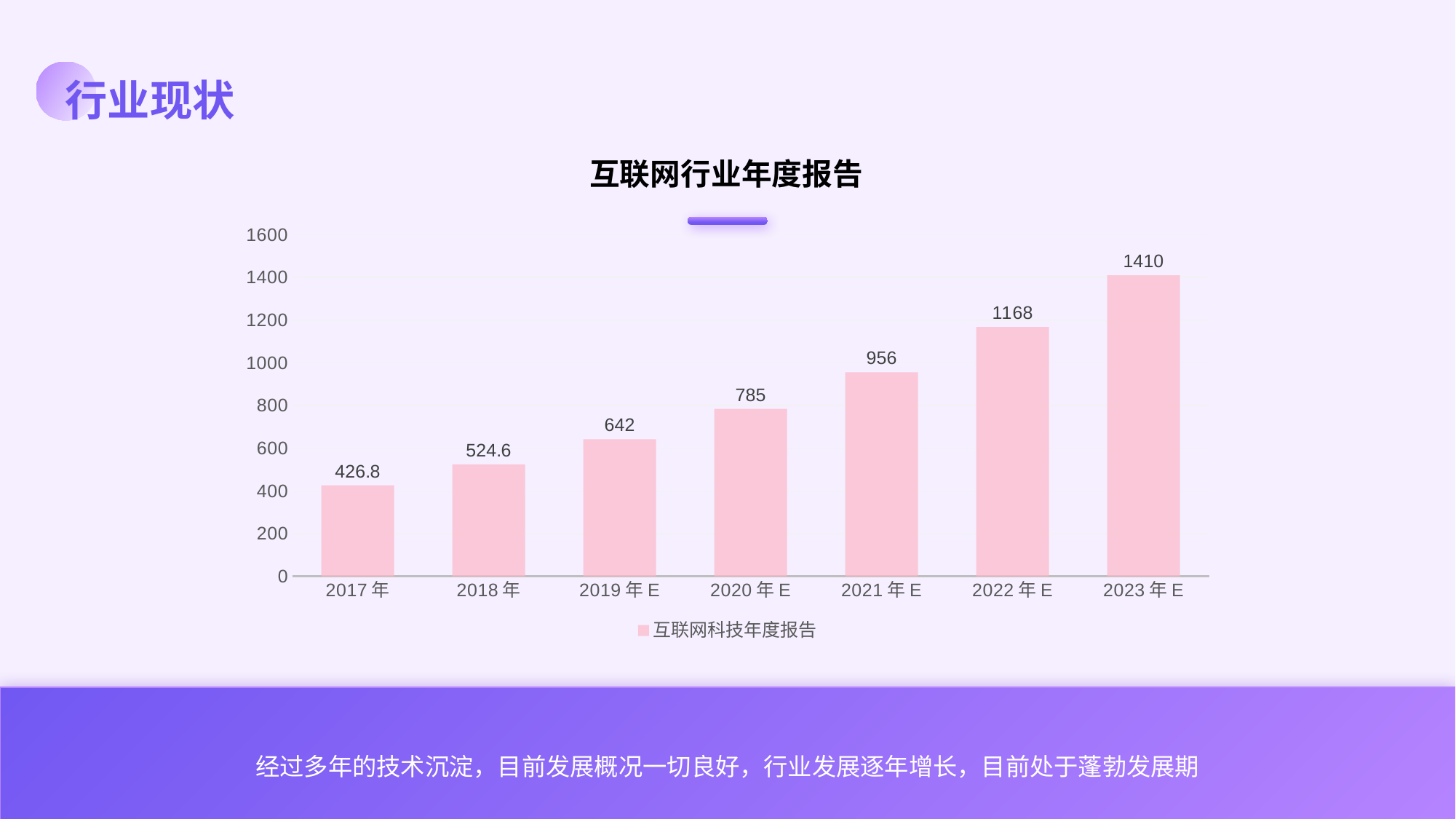

行业现状
互联网行业年度报告

### Chart

| Category | 互联网科技年度报告 |
|---|---|
| 2017年 | 426.8 |
| 2018年 | 524.6 |
| 2019年E | 642.0 |
| 2020年E | 785.0 |
| 2021年E | 956.0 |
| 2022年E | 1168.0 |
| 2023年E | 1410.0 |

经过多年的技术沉淀，目前发展概况一切良好，行业发展逐年增长，目前处于蓬勃发展期